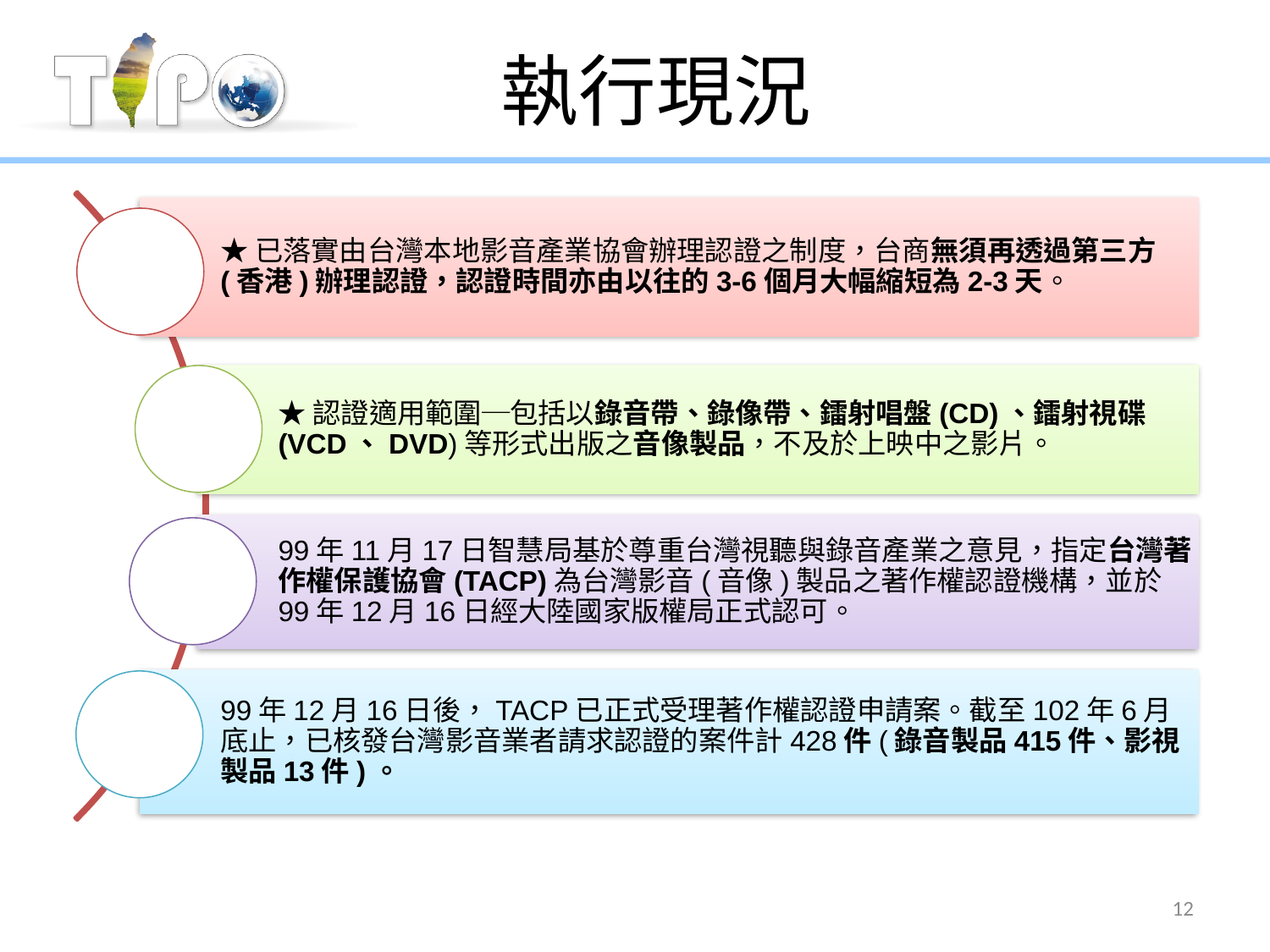

# 執行現況
★已落實由台灣本地影音產業協會辦理認證之制度，台商無須再透過第三方(香港)辦理認證，認證時間亦由以往的3-6個月大幅縮短為2-3天。
★認證適用範圍─包括以錄音帶、錄像帶、鐳射唱盤(CD)、鐳射視碟(VCD、DVD)等形式出版之音像製品，不及於上映中之影片。
99年11月17日智慧局基於尊重台灣視聽與錄音產業之意見，指定台灣著作權保護協會(TACP)為台灣影音(音像)製品之著作權認證機構，並於99年12月16日經大陸國家版權局正式認可。
99年12月16日後，TACP已正式受理著作權認證申請案。截至102年6月底止，已核發台灣影音業者請求認證的案件計428件(錄音製品415件、影視製品13件)。
12